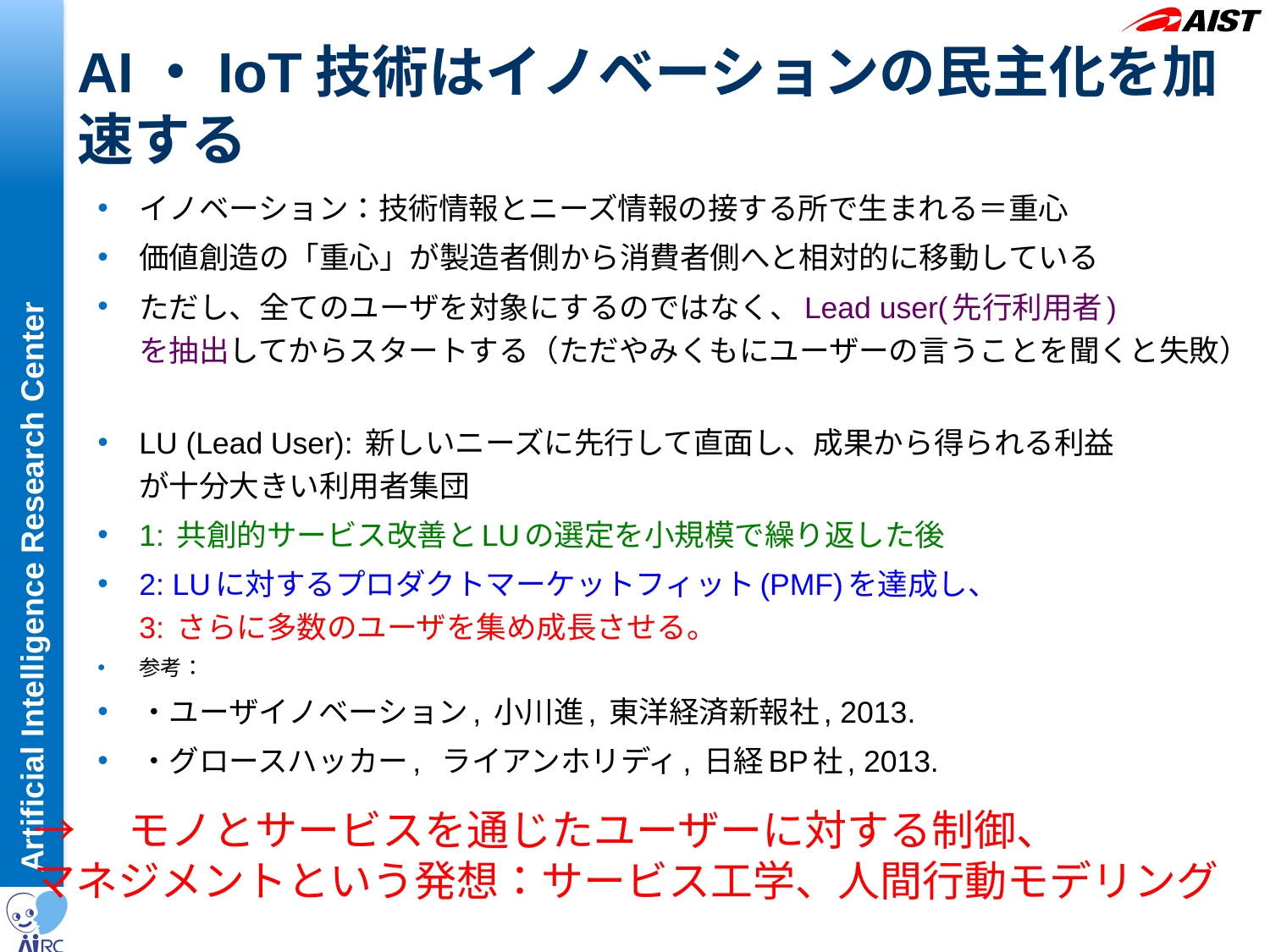

# AI・IoT技術はイノベーションの民主化を加速する
イノベーション：技術情報とニーズ情報の接する所で生まれる＝重心
価値創造の「重心」が製造者側から消費者側へと相対的に移動している
ただし、全てのユーザを対象にするのではなく、Lead user(先行利用者)
を抽出してからスタートする（ただやみくもにユーザーの言うことを聞くと失敗）
LU (Lead User): 新しいニーズに先行して直面し、成果から得られる利益
が十分大きい利用者集団
1: 共創的サービス改善とLUの選定を小規模で繰り返した後
2: LUに対するプロダクトマーケットフィット(PMF)を達成し、
3: さらに多数のユーザを集め成長させる。
参考：
・ユーザイノベーション, 小川進, 東洋経済新報社, 2013.
・グロースハッカー,  ライアンホリディ, 日経BP社, 2013.

→　モノとサービスを通じたユーザーに対する制御、
マネジメントという発想：サービス工学、人間行動モデリング